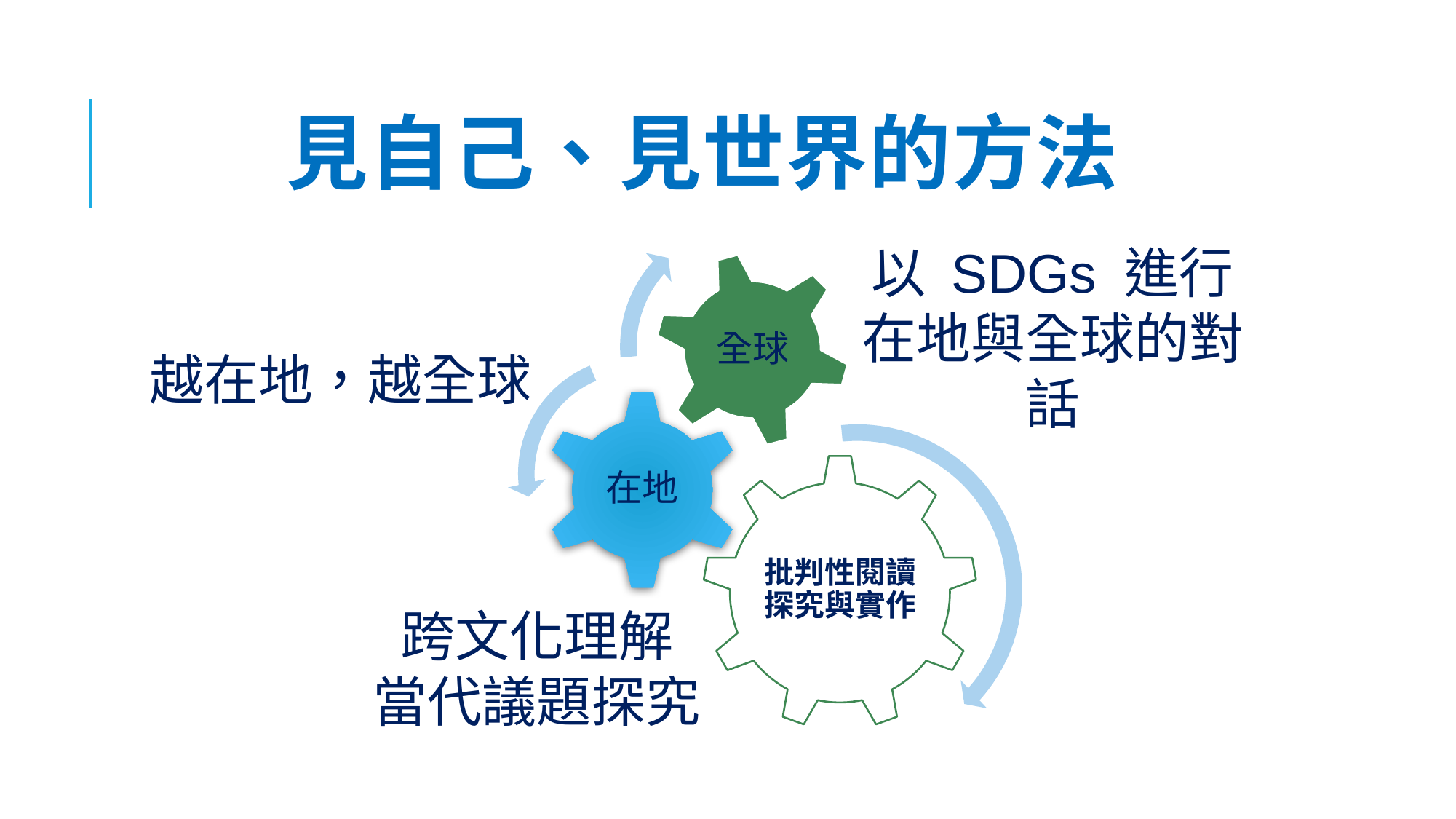

# 見自己、見世界的方法
批判性閱讀
探究與實作
在地
全球
以 SDGs 進行在地與全球的對話
越在地，越全球
跨文化理解
當代議題探究